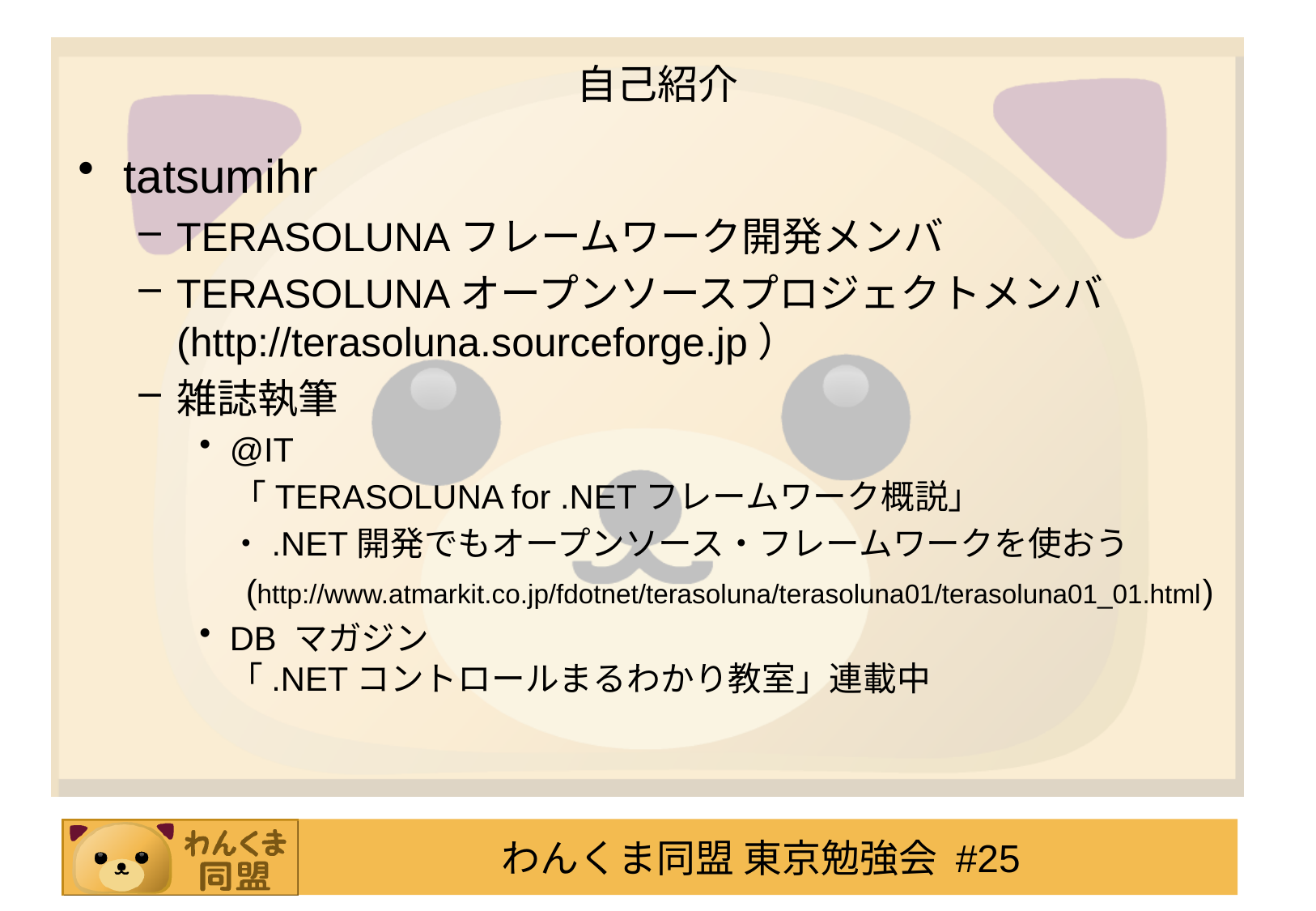

# 自己紹介
tatsumihr
TERASOLUNAフレームワーク開発メンバ
TERASOLUNAオープンソースプロジェクトメンバ(http://terasoluna.sourceforge.jp）
雑誌執筆
@IT
　「TERASOLUNA for .NETフレームワーク概説」
   ・.NET開発でもオープンソース・フレームワークを使おう
     (http://www.atmarkit.co.jp/fdotnet/terasoluna/terasoluna01/terasoluna01_01.html)
DB マガジン
「.NETコントロールまるわかり教室」連載中